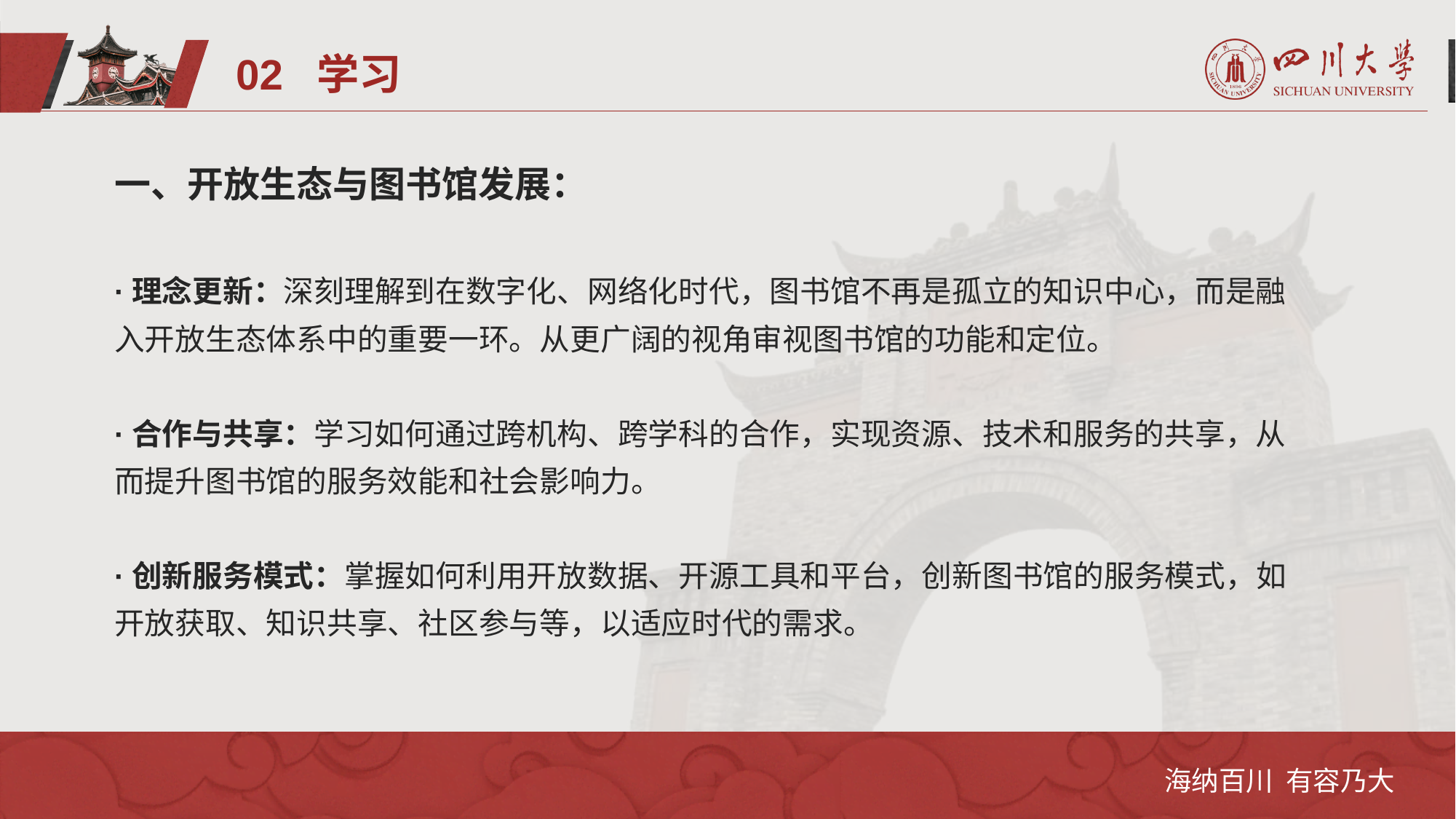

02  学习
一、开放生态与图书馆发展：

·理念更新：深刻理解到在数字化、网络化时代，图书馆不再是孤立的知识中心，而是融入开放生态体系中的重要一环。从更广阔的视角审视图书馆的功能和定位。

·合作与共享：学习如何通过跨机构、跨学科的合作，实现资源、技术和服务的共享，从而提升图书馆的服务效能和社会影响力。

·创新服务模式：掌握如何利用开放数据、开源工具和平台，创新图书馆的服务模式，如开放获取、知识共享、社区参与等，以适应时代的需求。